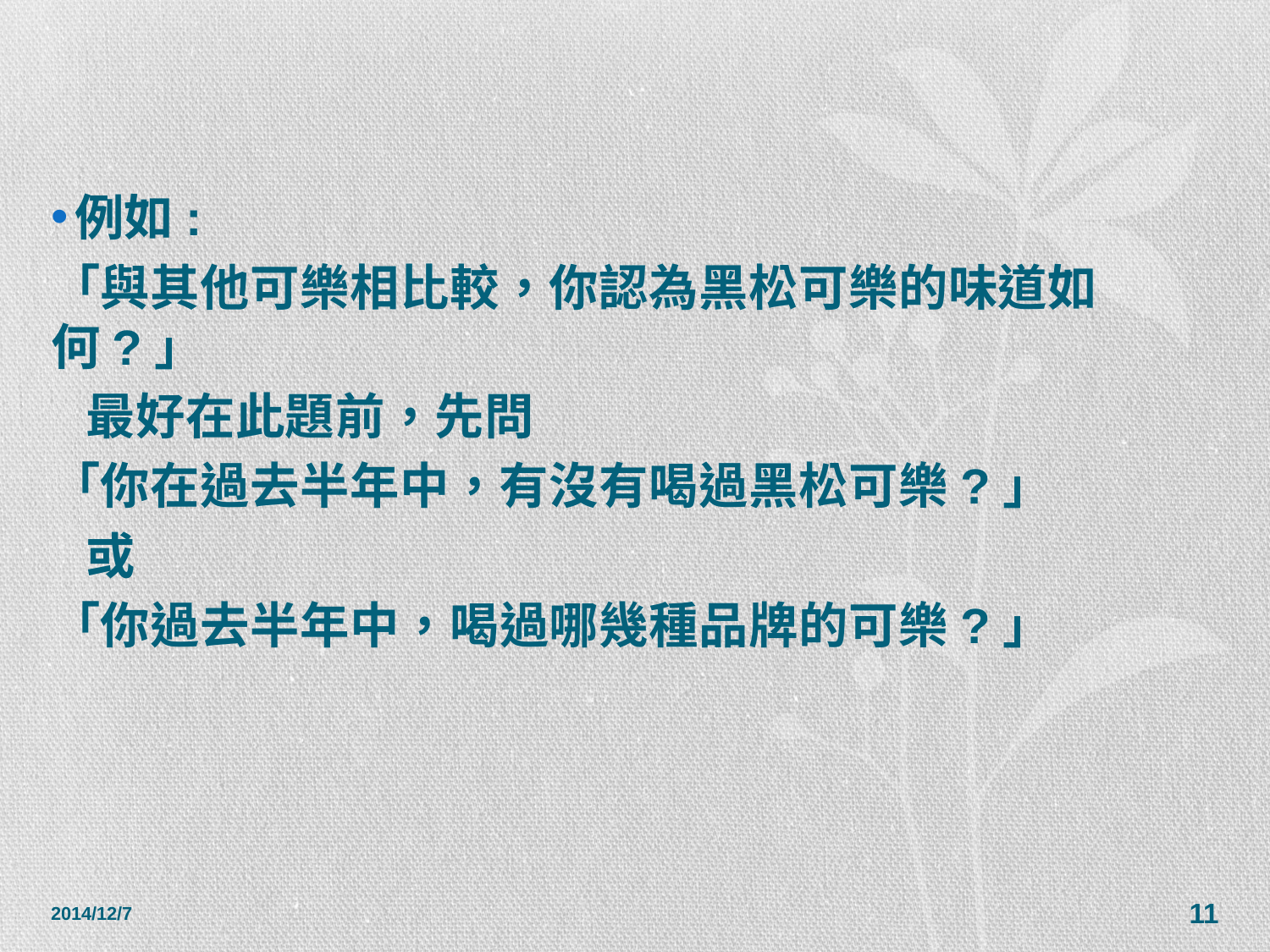

#
例如:
「與其他可樂相比較，你認為黑松可樂的味道如何?」
  最好在此題前，先問
「你在過去半年中，有沒有喝過黑松可樂?」
  或
「你過去半年中，喝過哪幾種品牌的可樂?」

2014/12/7
11